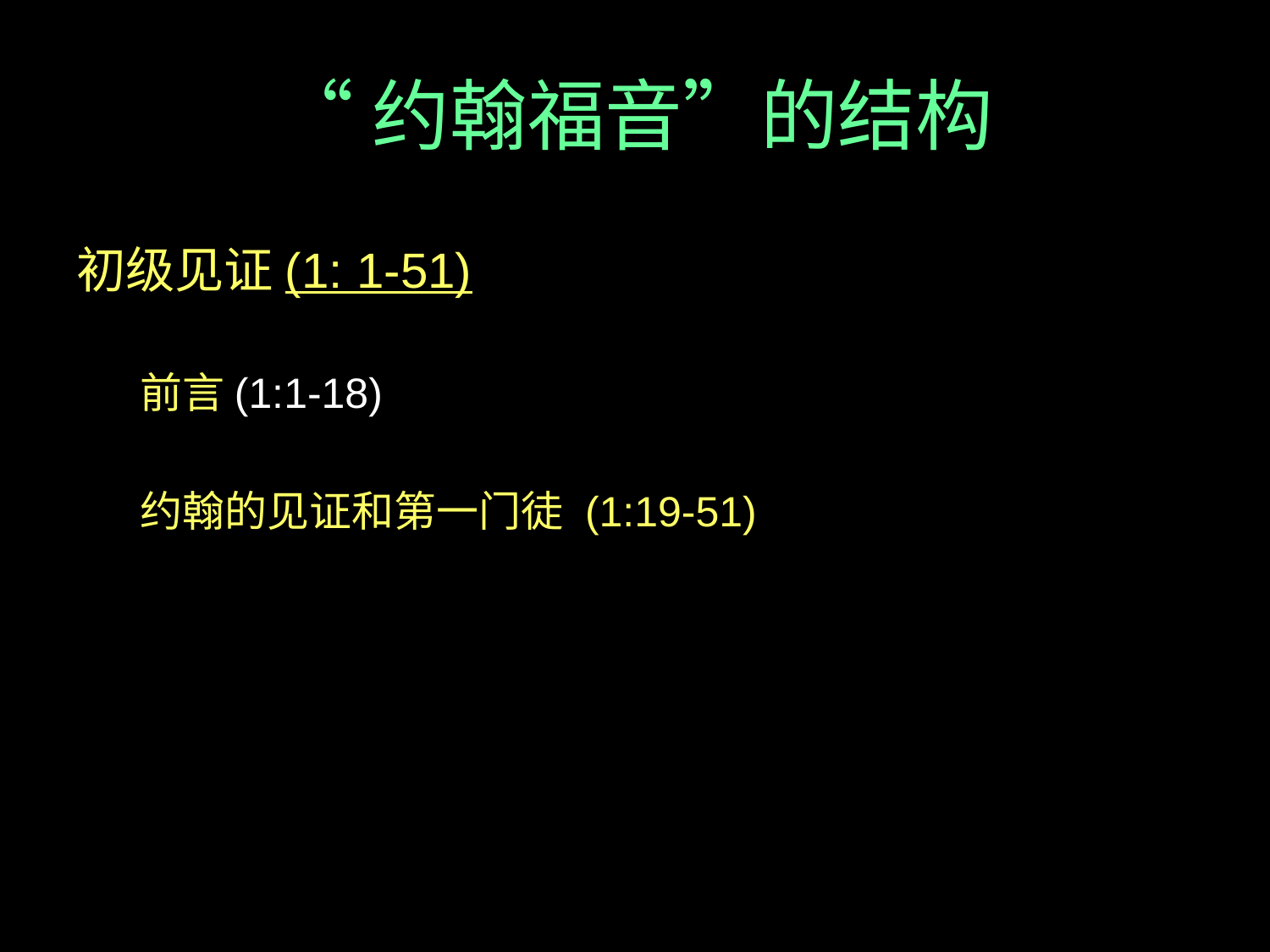

# “约翰福音”的结构
初级见证(1: 1-51)

前言(1:1-18)

约翰的见证和第一门徒 (1:19-51)